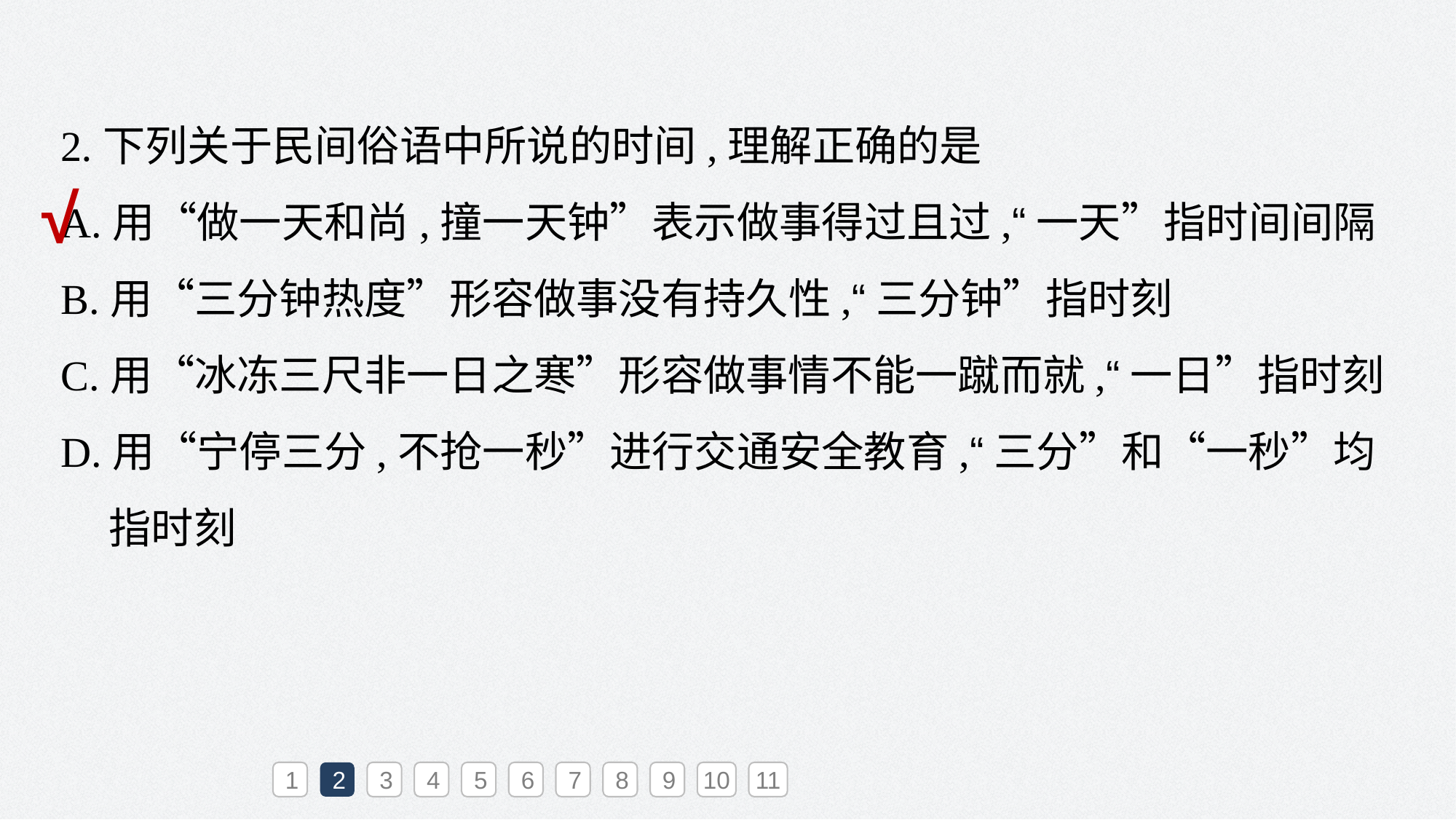

2.下列关于民间俗语中所说的时间,理解正确的是
A.用“做一天和尚,撞一天钟”表示做事得过且过,“一天”指时间间隔
B.用“三分钟热度”形容做事没有持久性,“三分钟”指时刻
C.用“冰冻三尺非一日之寒”形容做事情不能一蹴而就,“一日”指时刻
D.用“宁停三分,不抢一秒”进行交通安全教育,“三分”和“一秒”均
    指时刻
√
1
2
3
4
5
6
7
8
9
10
11